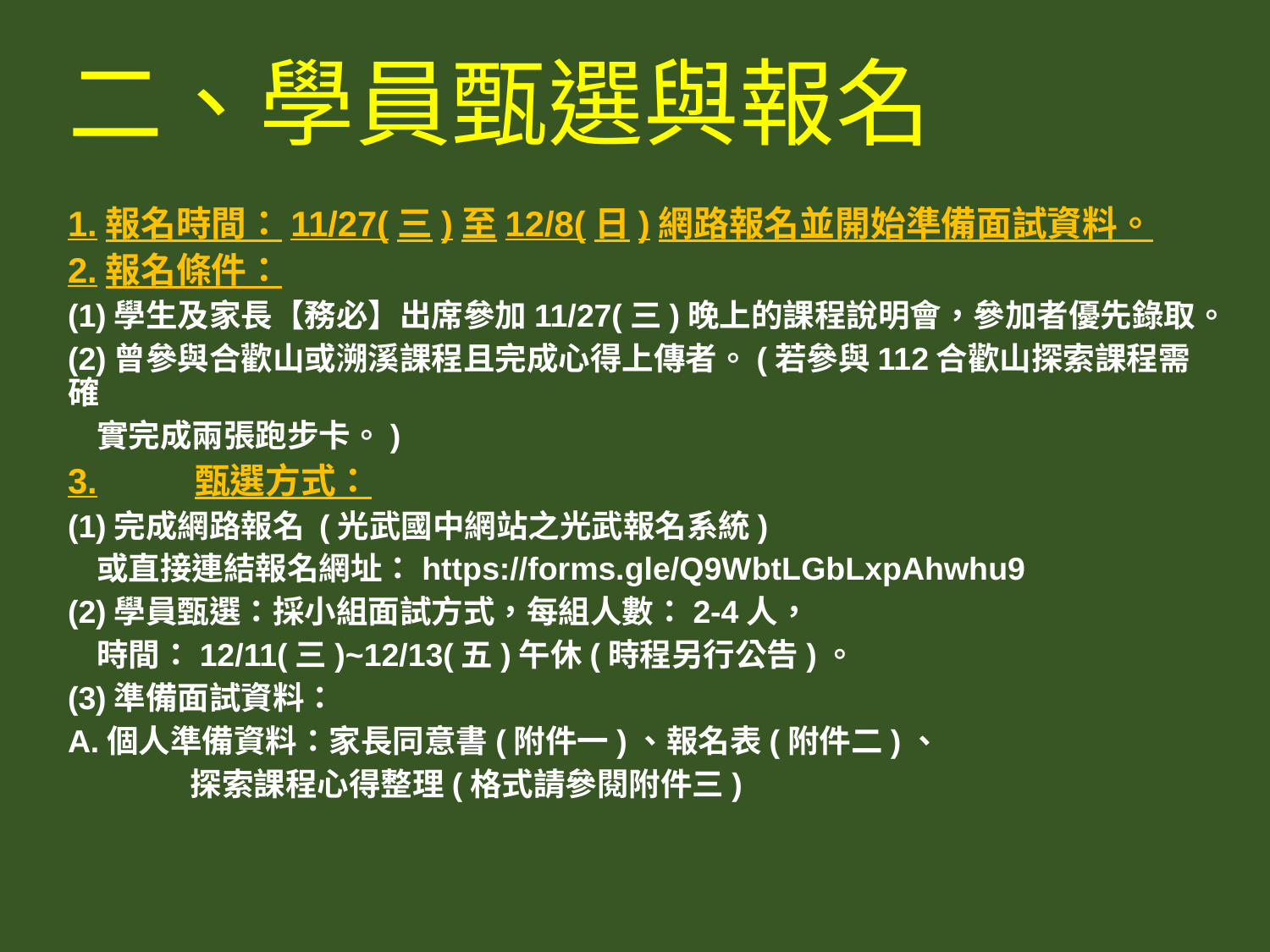

二、學員甄選與報名
1.報名時間：11/27(三)至12/8(日)網路報名並開始準備面試資料。
2.報名條件：
(1)學生及家長【務必】出席參加11/27(三)晚上的課程說明會，參加者優先錄取。
(2)曾參與合歡山或溯溪課程且完成心得上傳者。(若參與112合歡山探索課程需確
   實完成兩張跑步卡。)
3.	甄選方式：
(1)完成網路報名 (光武國中網站之光武報名系統)
   或直接連結報名網址：https://forms.gle/Q9WbtLGbLxpAhwhu9
(2)學員甄選：採小組面試方式，每組人數：2-4人，
   時間：12/11(三)~12/13(五)午休(時程另行公告)。
(3)準備面試資料：
A.個人準備資料：家長同意書(附件一)、報名表(附件二)、
                探索課程心得整理(格式請參閱附件三)